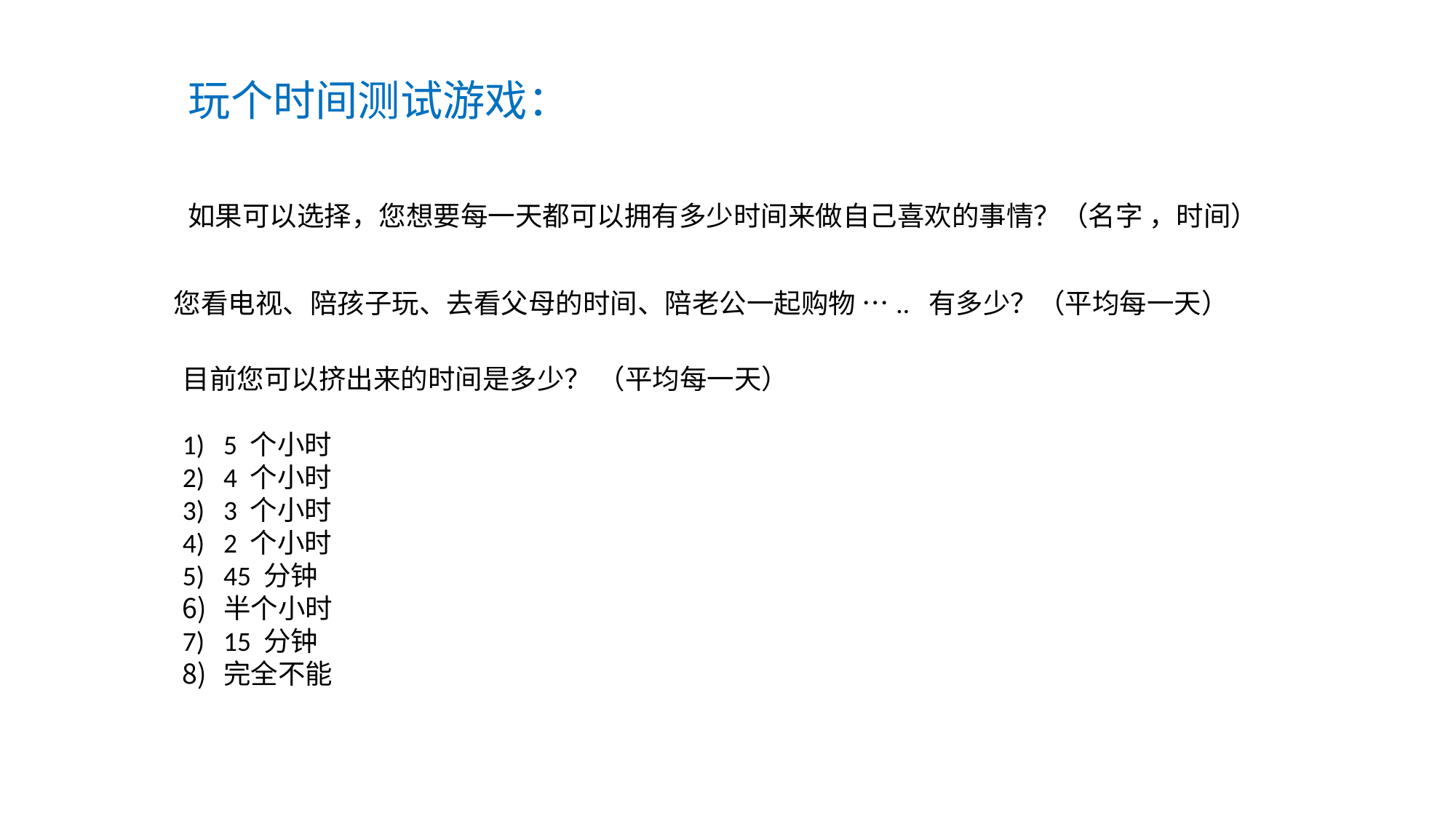

玩个时间测试游戏：
如果可以选择，您想要每一天都可以拥有多少时间来做自己喜欢的事情？（名字 ，时间）
您看电视、陪孩子玩、去看父母的时间、陪老公一起购物 …..  有多少？（平均每一天）
目前您可以挤出来的时间是多少？ （平均每一天）

5 个小时
4 个小时
3 个小时
2 个小时
45 分钟
半个小时
15 分钟
完全不能